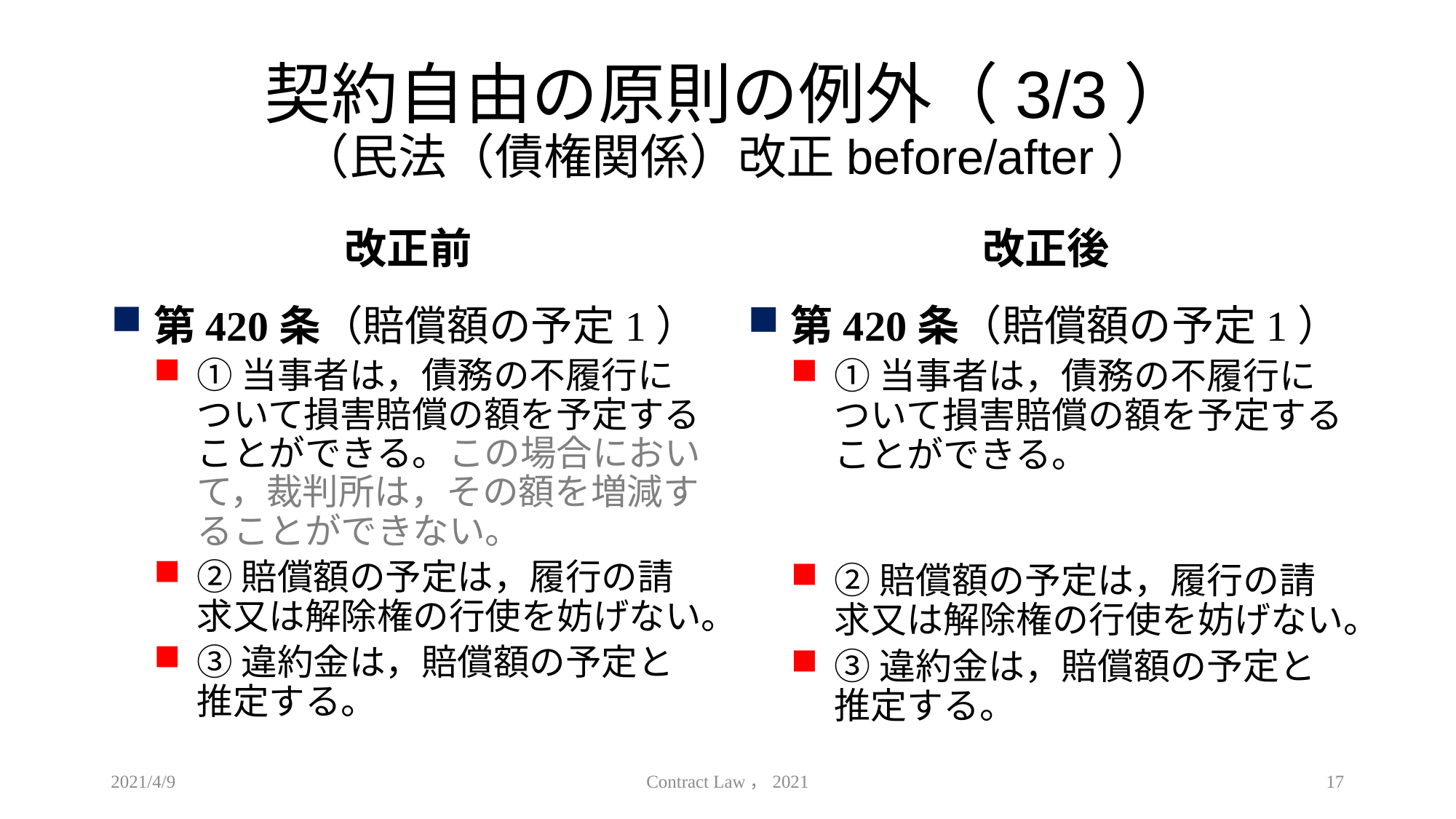

# 契約自由の原則の例外（3/3） （民法（債権関係）改正before/after）
改正前
改正後
第420条（賠償額の予定1）
①当事者は，債務の不履行について損害賠償の額を予定することができる。この場合において，裁判所は，その額を増減することができない。
②賠償額の予定は，履行の請求又は解除権の行使を妨げない。
③違約金は，賠償額の予定と推定する。
第420条（賠償額の予定1）
①当事者は，債務の不履行について損害賠償の額を予定することができる。
②賠償額の予定は，履行の請求又は解除権の行使を妨げない。
③違約金は，賠償額の予定と推定する。

2021/4/9
Contract Law，2021
17